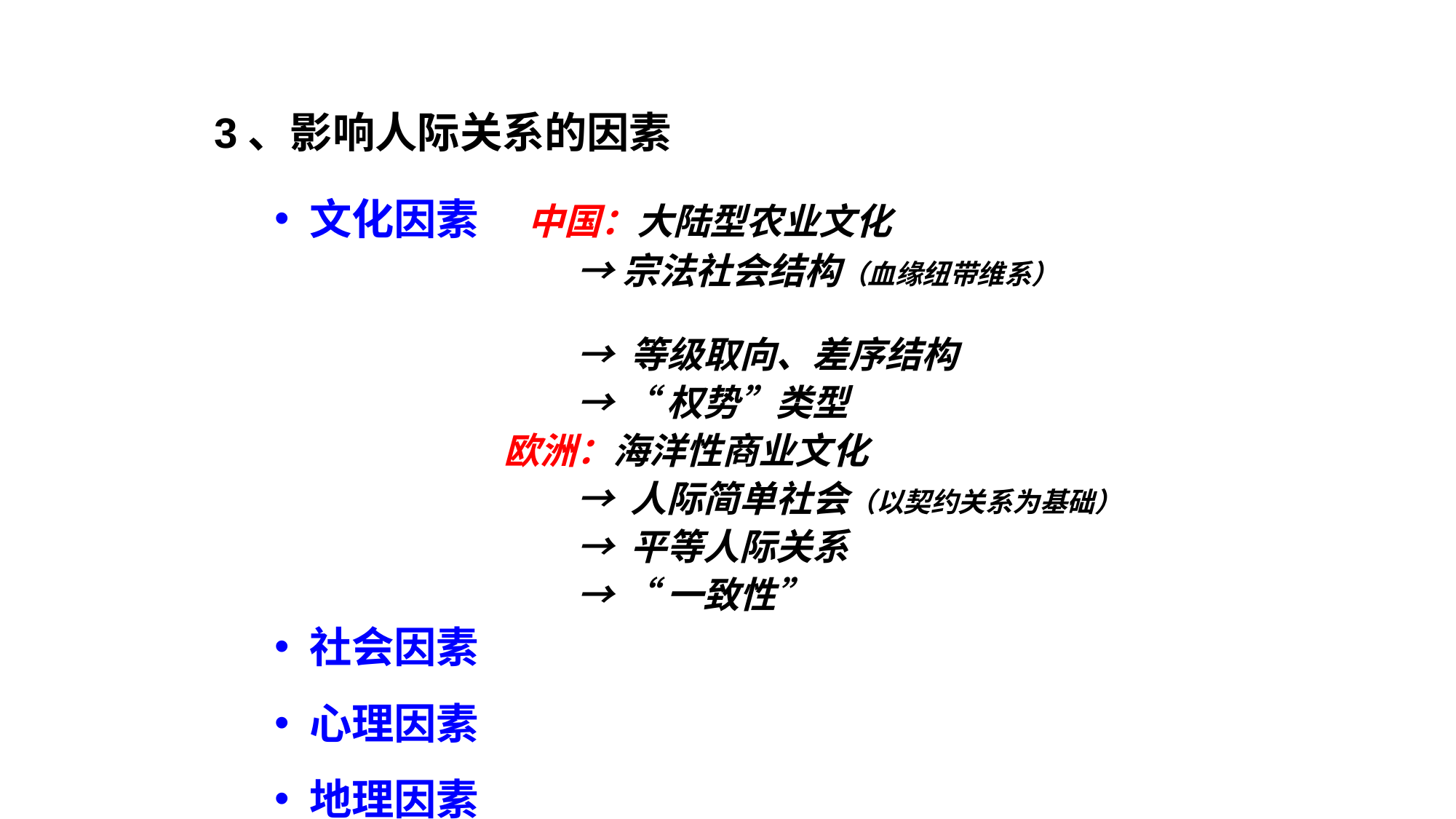

3、影响人际关系的因素

 文化因素      中国：大陆型农业文化
                                     →宗法社会结构（血缘纽带维系）
                                     → 等级取向、差序结构
                                     → “权势”类型
                           欧洲：海洋性商业文化
                                     → 人际简单社会（以契约关系为基础）
                                     → 平等人际关系
                                     → “一致性”
 社会因素

 心理因素

 地理因素